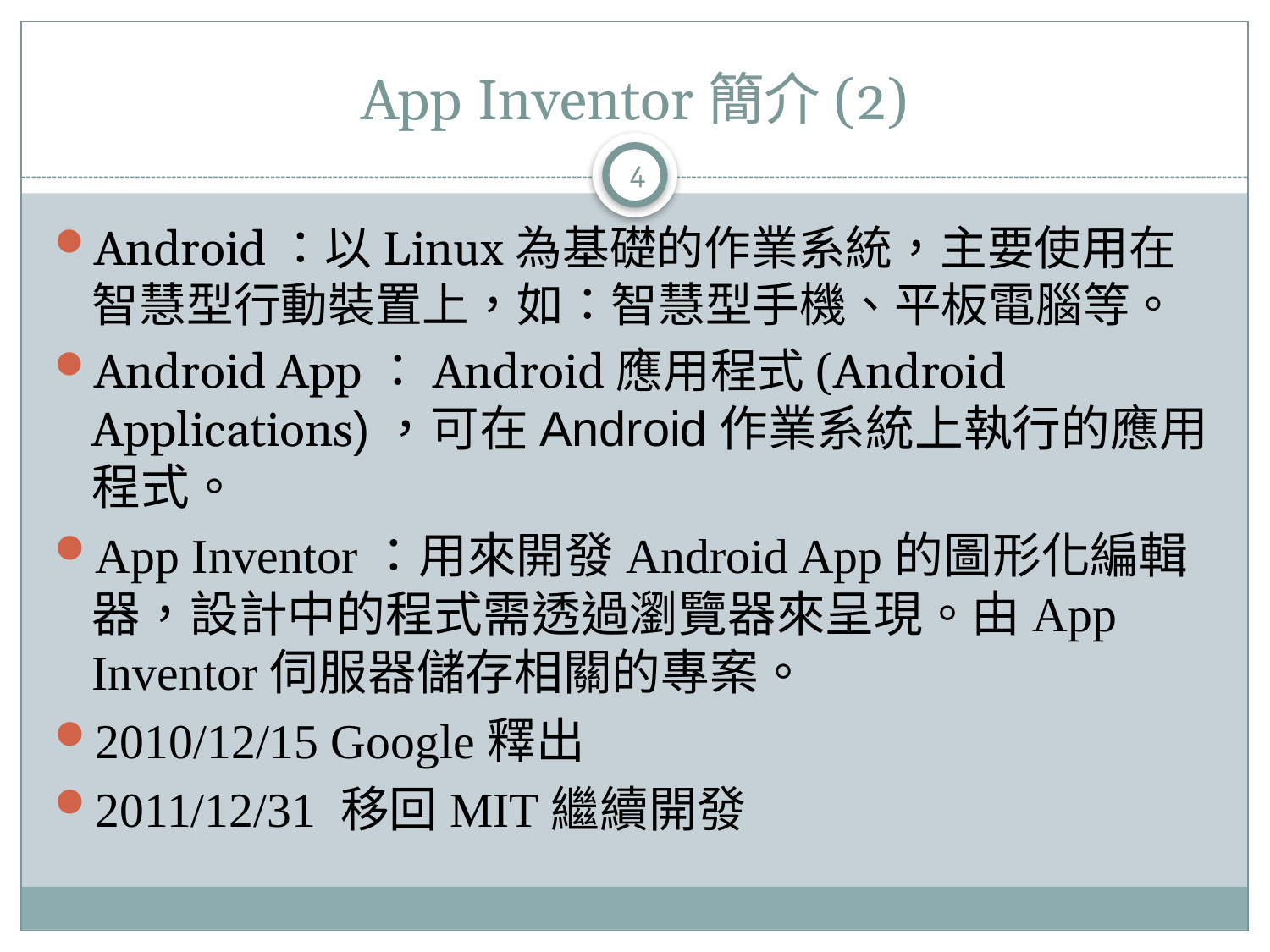

# App Inventor簡介(2)
4
Android：以Linux為基礎的作業系統，主要使用在智慧型行動裝置上，如：智慧型手機、平板電腦等。
Android App：Android應用程式(Android Applications)，可在Android作業系統上執行的應用程式。
App Inventor：用來開發Android App的圖形化編輯器，設計中的程式需透過瀏覽器來呈現。由App Inventor伺服器儲存相關的專案。
2010/12/15 Google釋出
2011/12/31 移回MIT繼續開發